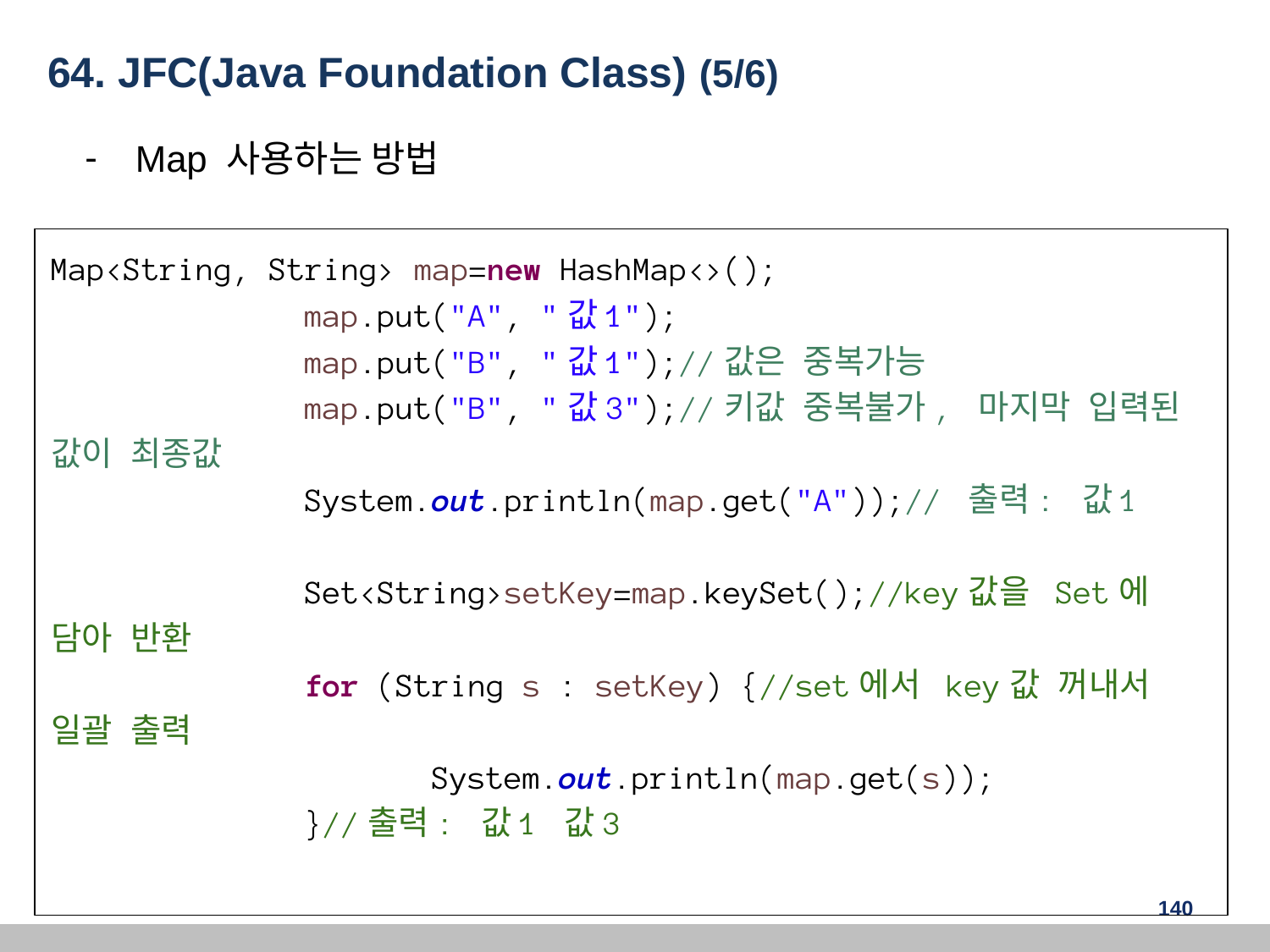

64. JFC(Java Foundation Class) (5/6)
Map 사용하는 방법
Map<String, String> map=new HashMap<>();
		map.put("A", "값1");
		map.put("B", "값1");//값은 중복가능
		map.put("B", "값3");//키값 중복불가, 마지막 입력된 값이 최종값
		System.out.println(map.get("A"));// 출력: 값1

		Set<String>setKey=map.keySet();//key값을 Set에 담아 반환
		for (String s : setKey) {//set에서 key값 꺼내서 일괄 출력
			System.out.println(map.get(s));
		}//출력: 값1 값3

140